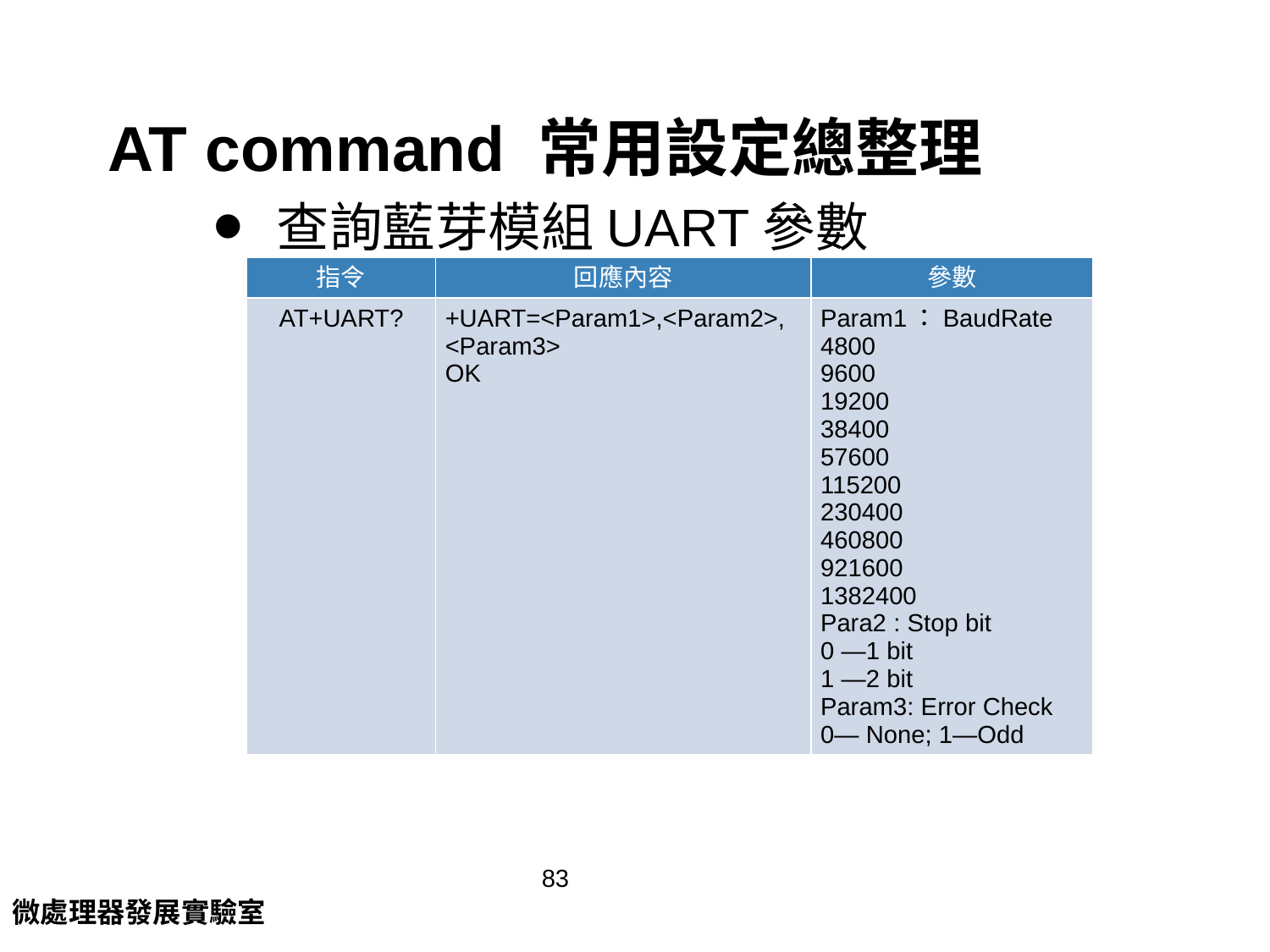

# AT command 常用設定總整理
查詢藍芽模組UART參數
| 指令 | 回應內容 | 參數 |
| --- | --- | --- |
| AT+UART? | +UART=<Param1>,<Param2>, <Param3> OK | Param1：BaudRate 4800 9600 19200 38400 57600 115200 230400 460800 921600 1382400 Para2 : Stop bit 0 ―1 bit 1 ―2 bit Param3: Error Check 0― None; 1―Odd |
83
微處理器發展實驗室